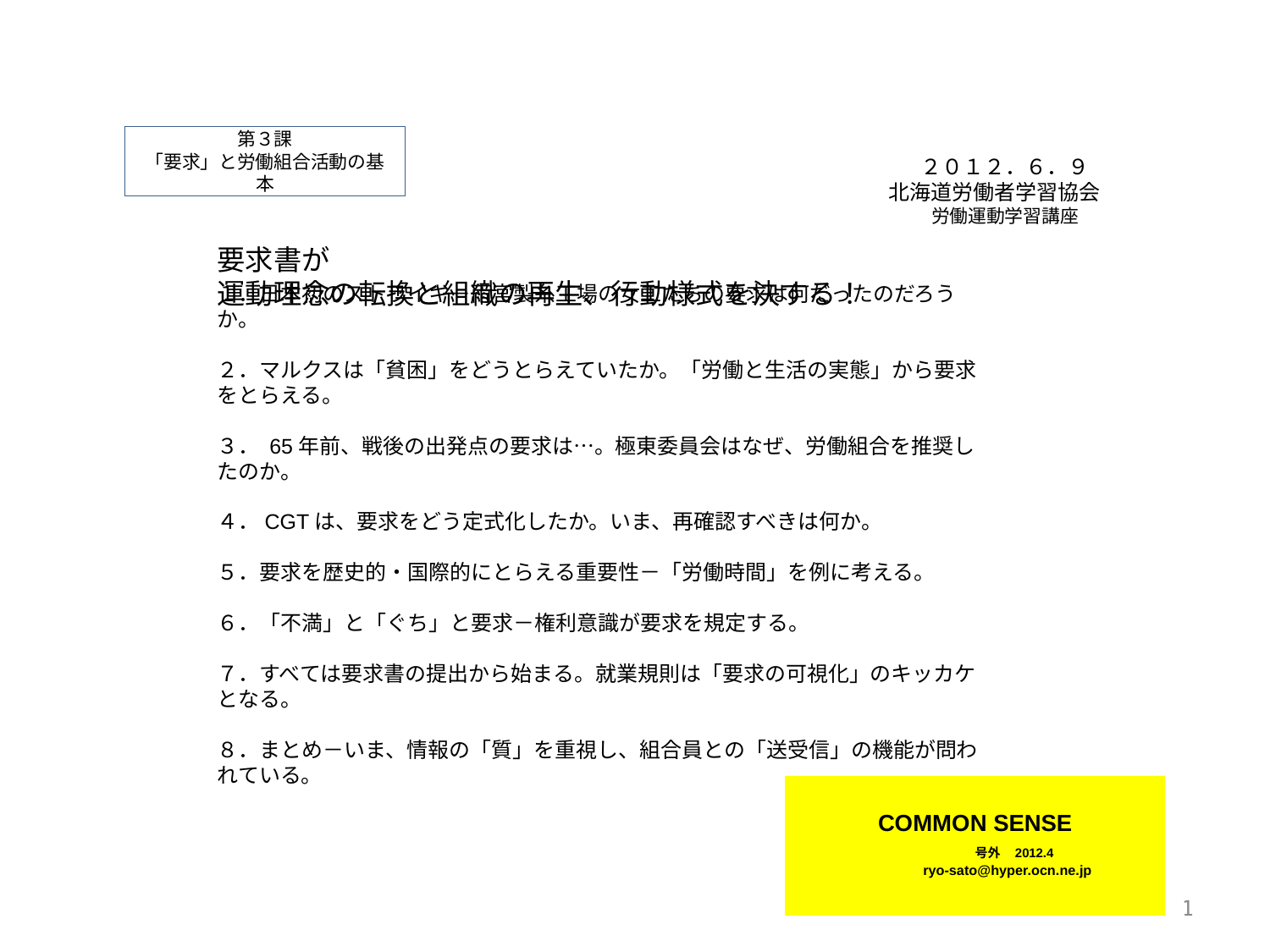

第３課
「要求」と労働組合活動の基本

２０１２．６．９
北海道労働者学習協会
労働運動学習講座

要求書が
運動理念の転換と組織の再生、行動様式を決する！

１．日本初のストライキ－雨宮製糸工場の女工たちの要求は何だったのだろうか。

２．マルクスは「貧困」をどうとらえていたか。「労働と生活の実態」から要求をとらえる。

３． 65年前、戦後の出発点の要求は…。極東委員会はなぜ、労働組合を推奨したのか。

４．CGTは、要求をどう定式化したか。いま、再確認すべきは何か。

５．要求を歴史的・国際的にとらえる重要性－「労働時間」を例に考える。

６．「不満」と「ぐち」と要求－権利意識が要求を規定する。

７．すべては要求書の提出から始まる。就業規則は「要求の可視化」のキッカケとなる。

８．まとめ－いま、情報の「質」を重視し、組合員との「送受信」の機能が問われている。

# Common Sense 　　　　　号外　2012.4　　 　　　　　ryo-sato@hyper.ocn.ne.jp
1